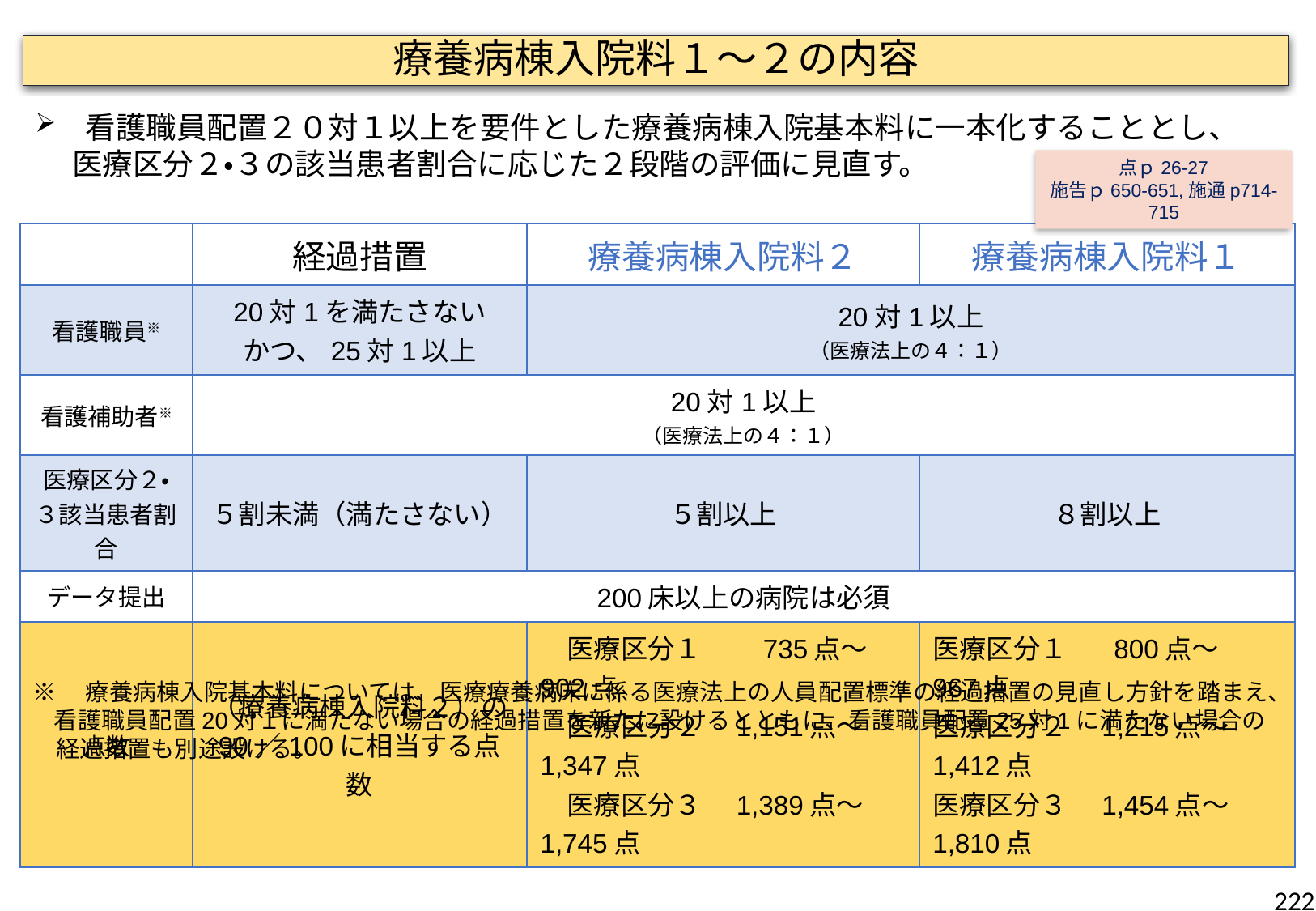

療養病棟入院料１～２の内容

　看護職員配置２０対１以上を要件とした療養病棟入院基本料に一本化することとし、
　 医療区分２・３の該当患者割合に応じた２段階の評価に見直す。
点ｐ26-27
施告ｐ650-651,施通p714-715
|  | 経過措置 | 療養病棟入院料２ | 療養病棟入院料１ |
| --- | --- | --- | --- |
| 看護職員※ | 20対1を満たさない かつ、25対1以上 | 20対1以上 （医療法上の４：１） |  |
| 看護補助者※ | 20対1以上 （医療法上の４：１） |  |  |
| 医療区分２・３該当患者割合 | ５割未満（満たさない） | ５割以上 | ８割以上 |
| データ提出 | 200床以上の病院は必須 |  |  |
| 点数 | （療養病棟入院料２）の 90／100に相当する点数 | 医療区分１　　735点～ 902点 　医療区分２　1,151点～1,347点 　医療区分３　1,389点～1,745点 | 医療区分１ 　800点～　 967点 医療区分２　1,215点～1,412点 医療区分３　1,454点～1,810点 |
※　療養病棟入院基本料については、医療療養病床に係る医療法上の人員配置標準の経過措置の見直し方針を踏まえ、
   看護職員配置20対１に満たない場合の経過措置を新たに設けるとともに、看護職員配置25対1に満たない場合の経過措置も別途設ける。
222